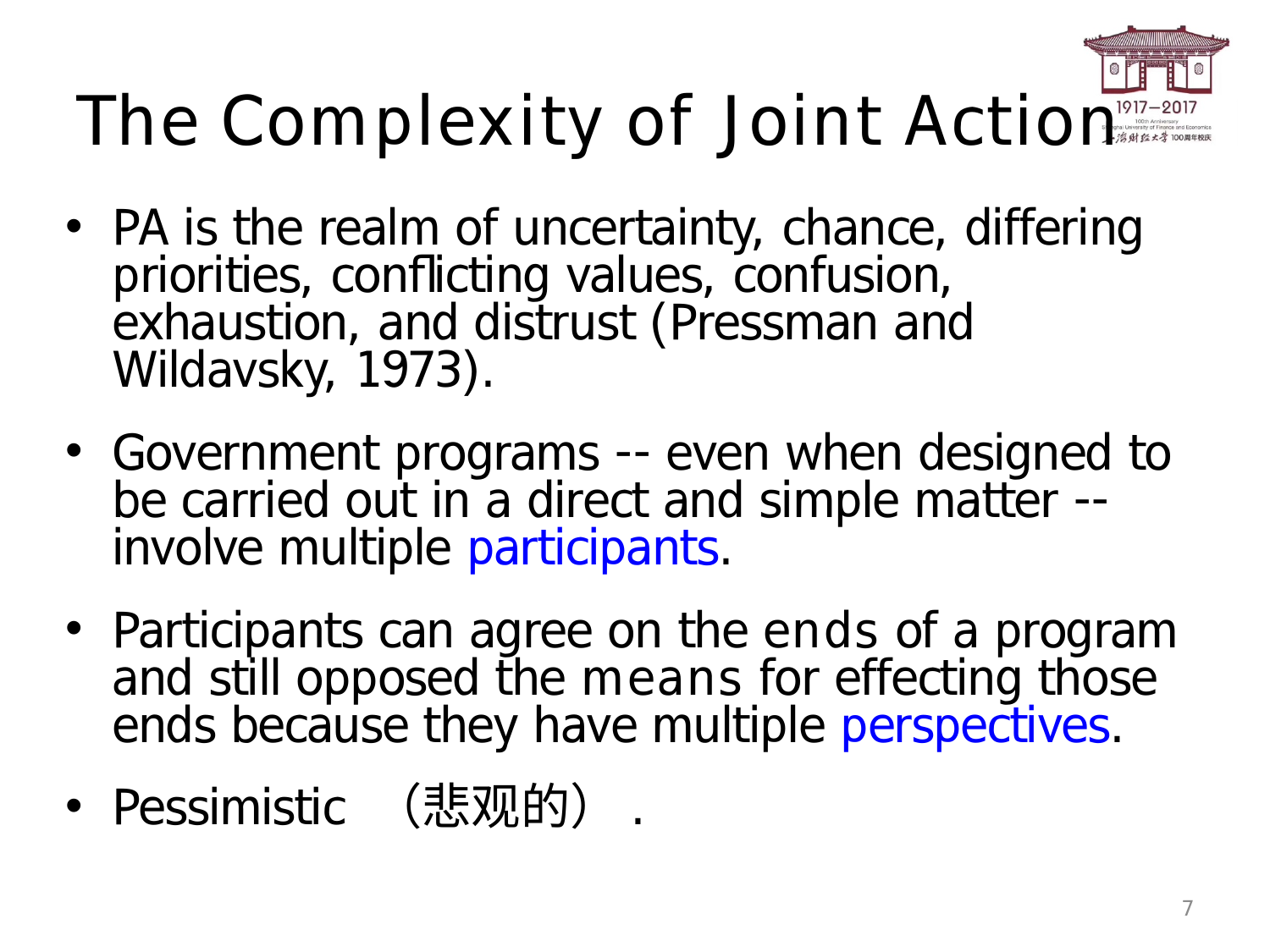

# The Complexity of Joint Action
PA is the realm of uncertainty, chance, differing priorities, conflicting values, confusion, exhaustion, and distrust (Pressman and Wildavsky, 1973).
Government programs -- even when designed to be carried out in a direct and simple matter -- involve multiple participants.
Participants can agree on the ends of a program and still opposed the means for effecting those ends because they have multiple perspectives.
Pessimistic （悲观的）.
7